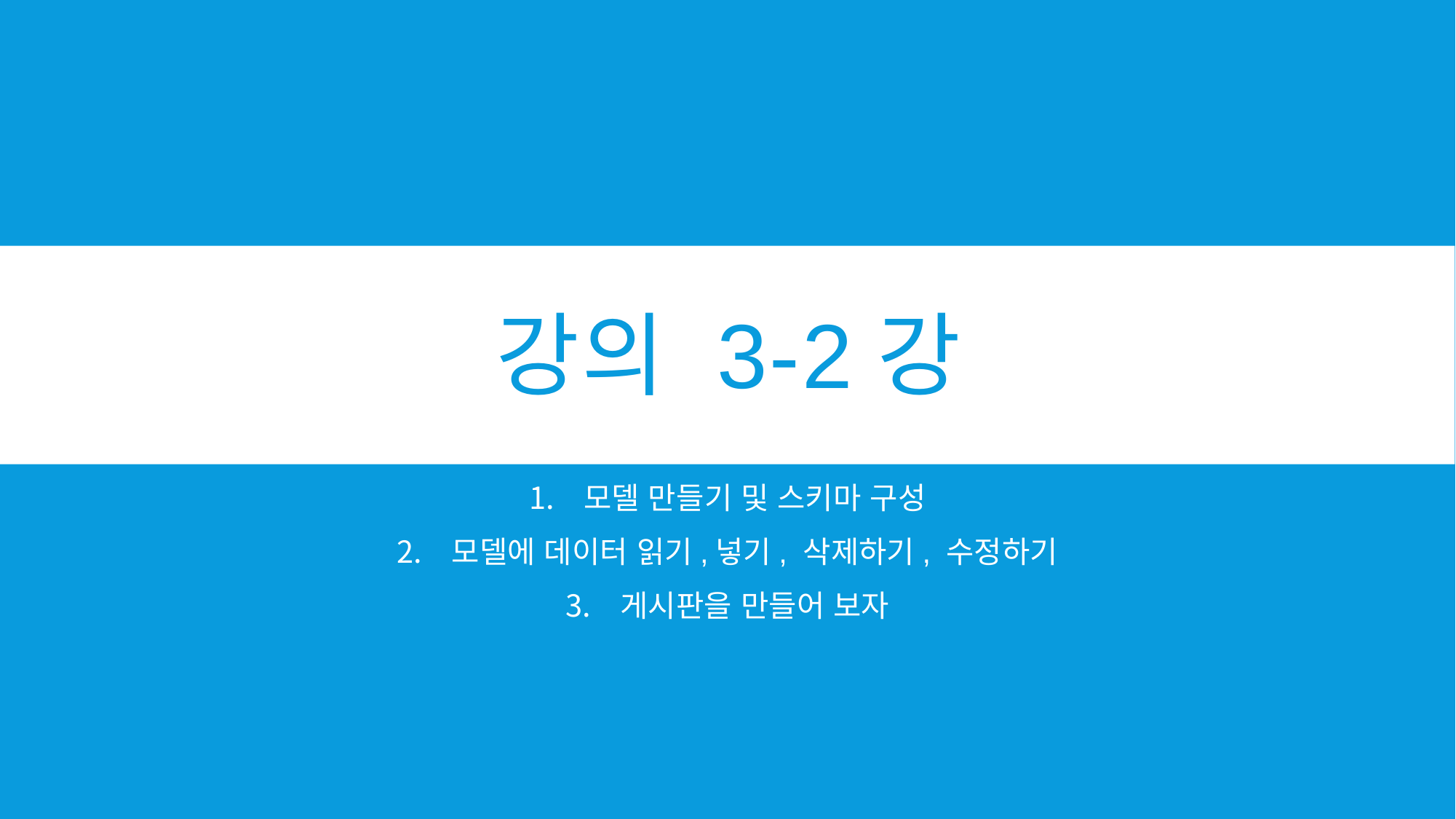

# 강의 3-2강
모델 만들기 및 스키마 구성
모델에 데이터 읽기,넣기, 삭제하기, 수정하기
게시판을 만들어 보자